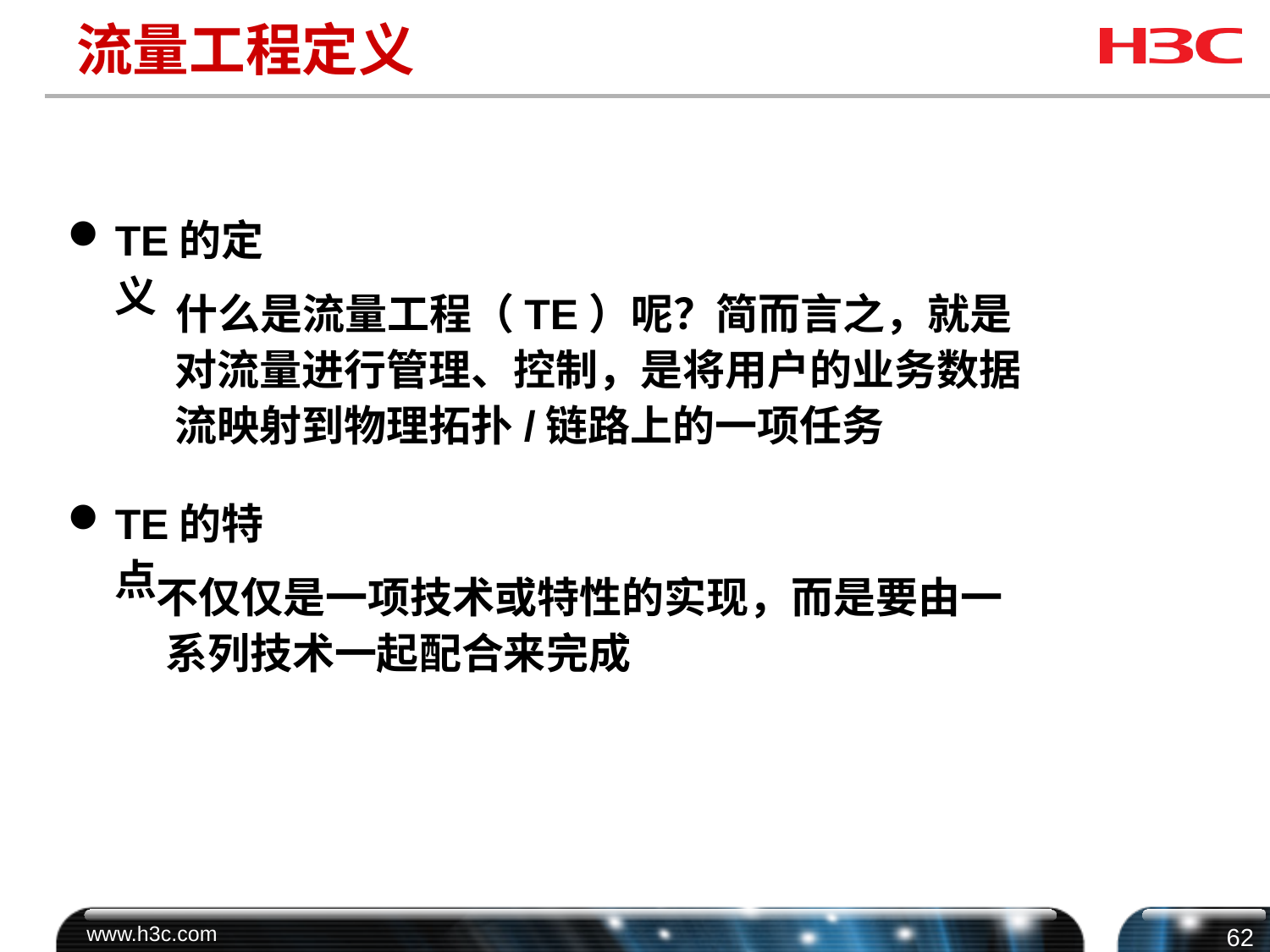

# 流量工程定义
TE的定义
    什么是流量工程（TE）呢？简而言之，就是对流量进行管理、控制，是将用户的业务数据流映射到物理拓扑/链路上的一项任务
TE的特点
   不仅仅是一项技术或特性的实现，而是要由一系列技术一起配合来完成